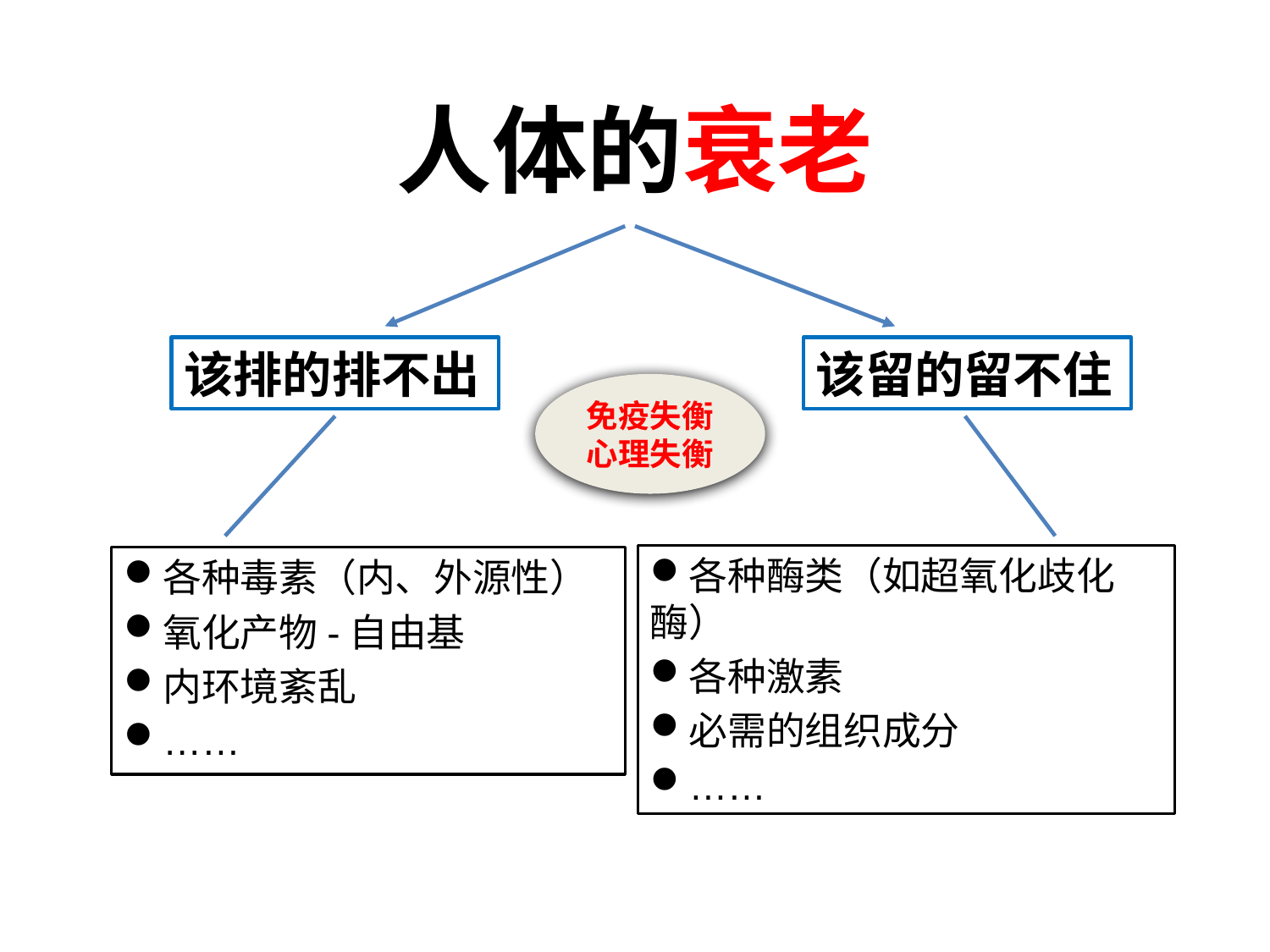

人体的衰老

该排的排不出
该留的留不住
免疫失衡
心理失衡

各种酶类（如超氧化歧化酶）
各种激素
必需的组织成分
……
各种毒素（内、外源性）
氧化产物-自由基
内环境紊乱
……